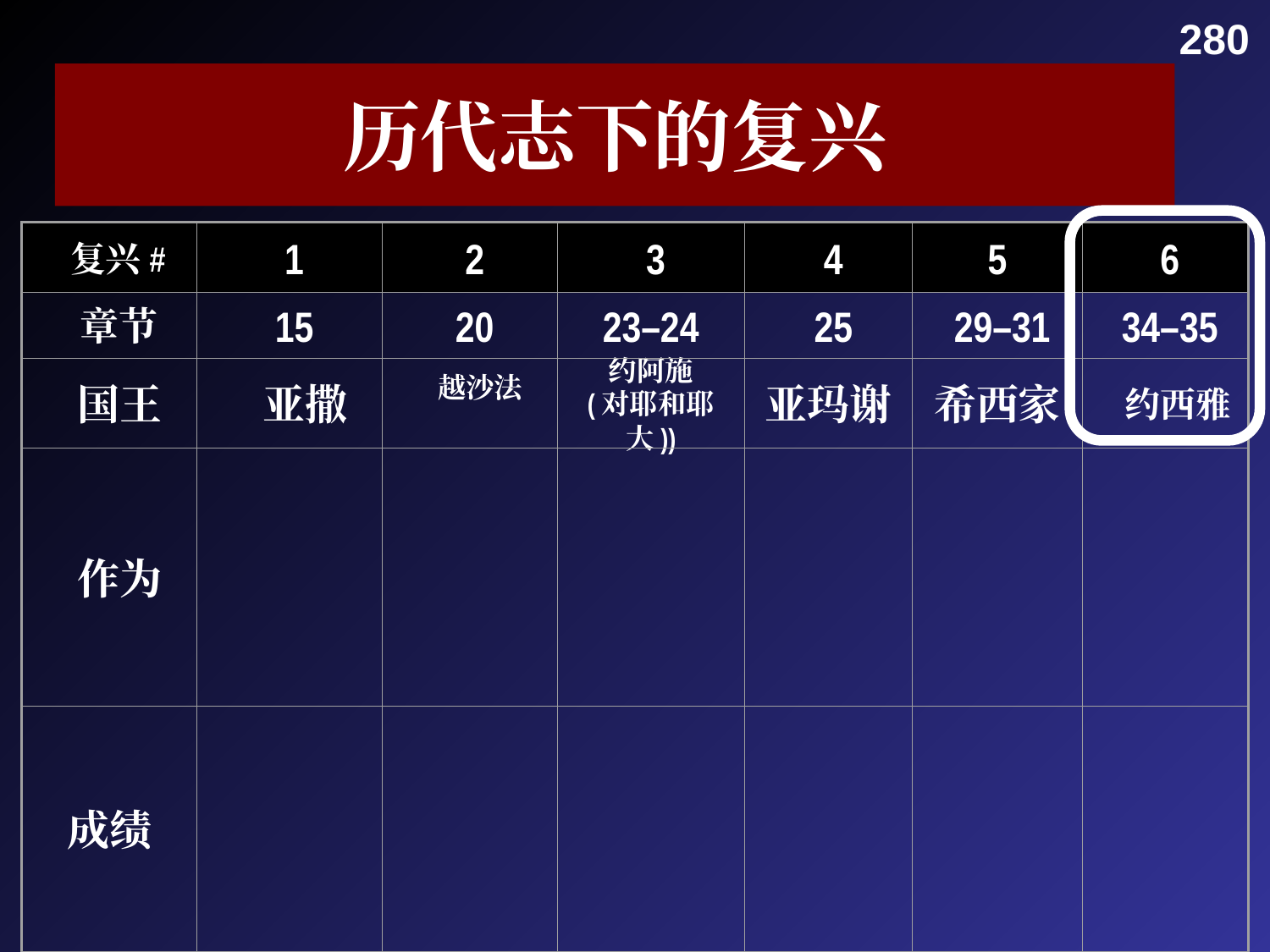

280
# 历代志下的复兴

 复兴#

 1

 2

 3

 4

5

 6

 章节

 15

 20

23–24

 25

 29–31

 34–35

 国王

  亚撒

  越沙法

约阿施
(对耶和耶大))

亚玛谢

希西家

  约西雅

 作为

成绩